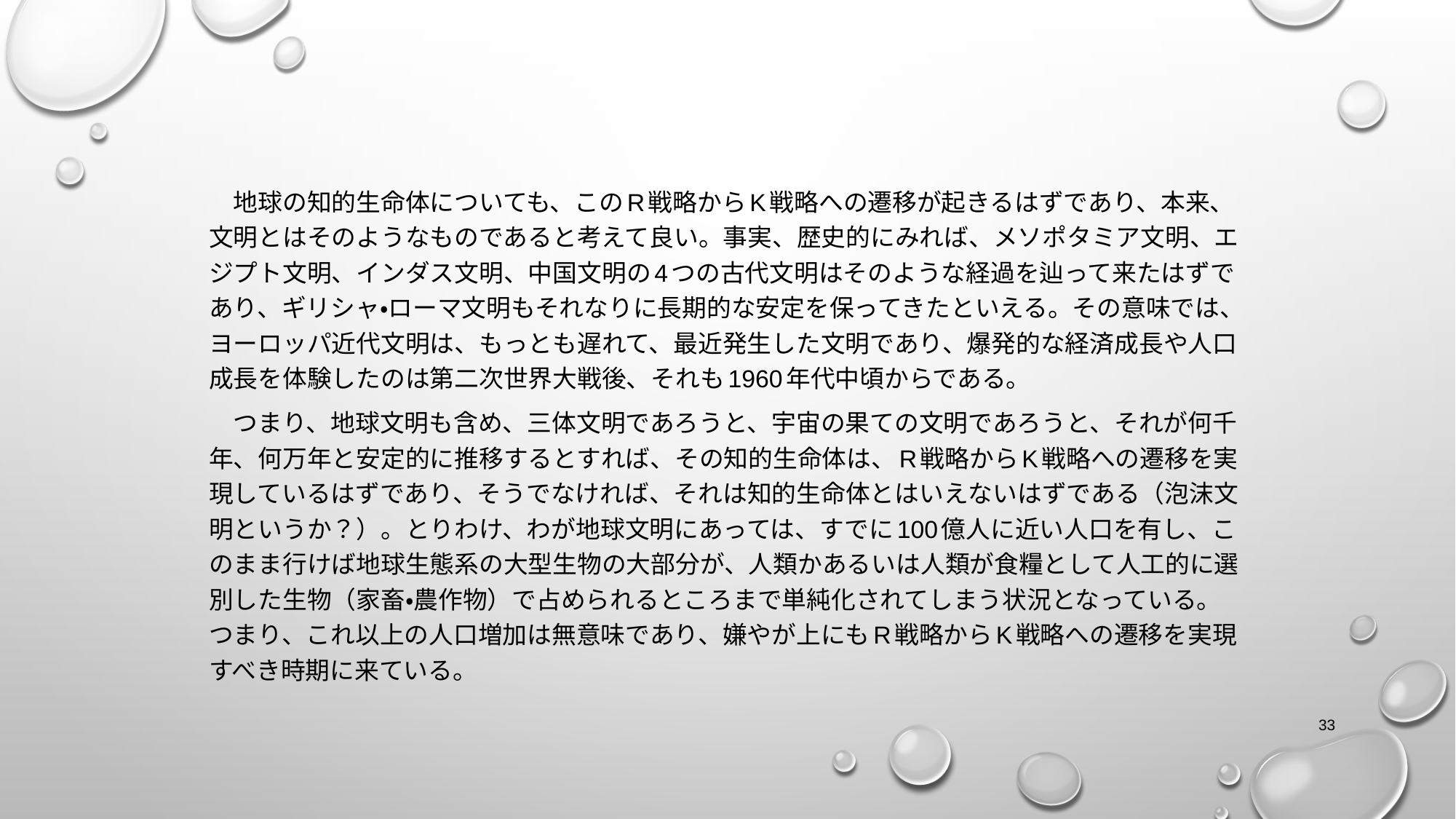

地球の知的生命体についても、このr戦略からK戦略への遷移が起きるはずであり、本来、文明とはそのようなものであると考えて良い。事実、歴史的にみれば、メソポタミア文明、エジプト文明、インダス文明、中国文明の4つの古代文明はそのような経過を辿って来たはずであり、ギリシャ・ローマ文明もそれなりに長期的な安定を保ってきたといえる。その意味では、ヨーロッパ近代文明は、もっとも遅れて、最近発生した文明であり、爆発的な経済成長や人口成長を体験したのは第二次世界大戦後、それも1960年代中頃からである。
　つまり、地球文明も含め、三体文明であろうと、宇宙の果ての文明であろうと、それが何千年、何万年と安定的に推移するとすれば、その知的生命体は、r戦略からK戦略への遷移を実現しているはずであり、そうでなければ、それは知的生命体とはいえないはずである（泡沫文明というか？）。とりわけ、わが地球文明にあっては、すでに100億人に近い人口を有し、このまま行けば地球生態系の大型生物の大部分が、人類かあるいは人類が食糧として人工的に選別した生物（家畜・農作物）で占められるところまで単純化されてしまう状況となっている。つまり、これ以上の人口増加は無意味であり、嫌やが上にもr戦略からK戦略への遷移を実現すべき時期に来ている。

33